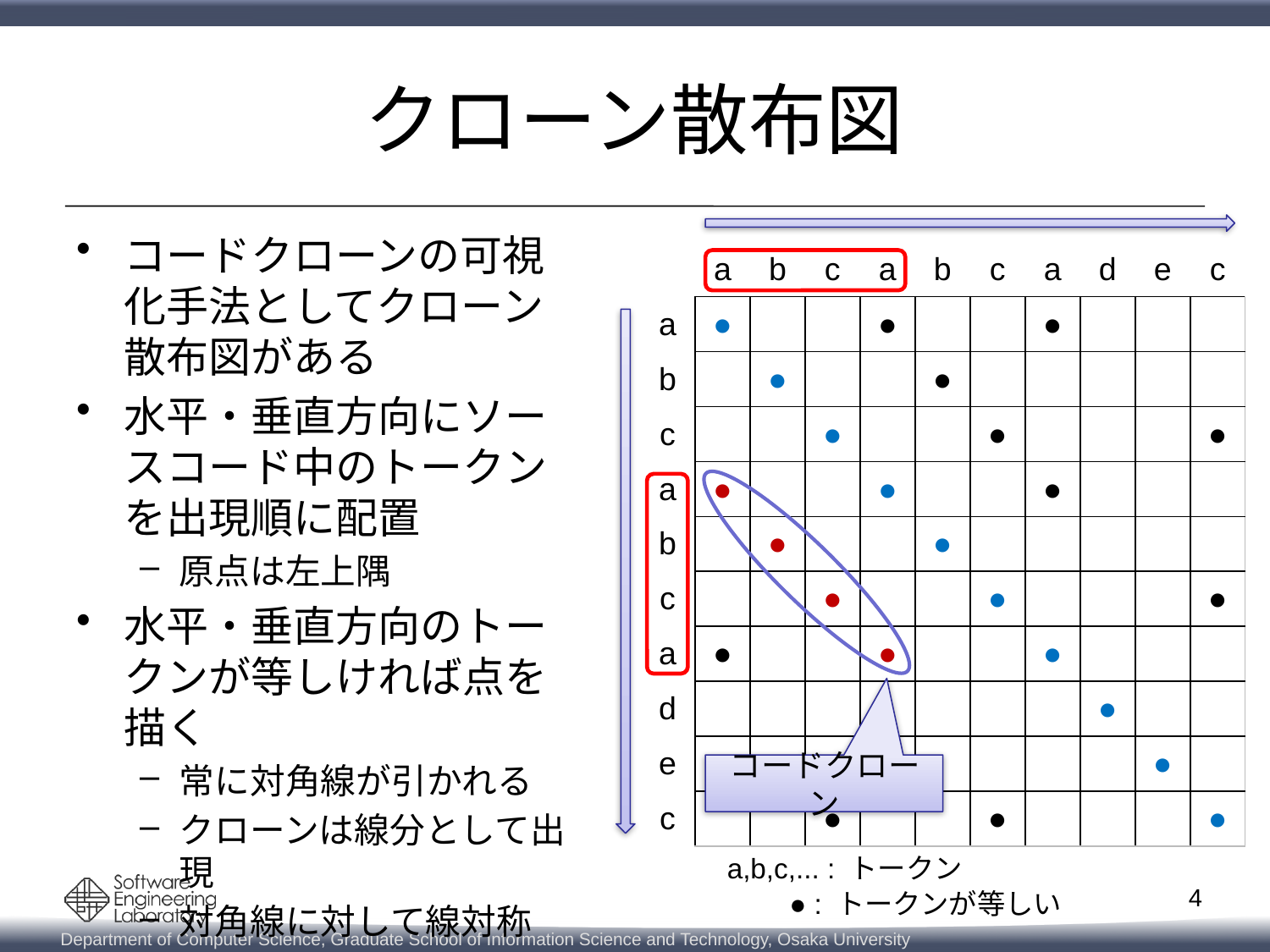

# クローン散布図

コードクローンの可視化手法としてクローン散布図がある
水平・垂直方向にソースコード中のトークンを出現順に配置
原点は左上隅
水平・垂直方向のトークンが等しければ点を描く
常に対角線が引かれる
クローンは線分として出現
対角線に対して線対称
|  | a | b | c | a | b | c | a | d | e | c |
| --- | --- | --- | --- | --- | --- | --- | --- | --- | --- | --- |
| a | ● |  |  | ● |  |  | ● |  |  |  |
| b |  | ● |  |  | ● |  |  |  |  |  |
| c |  |  | ● |  |  | ● |  |  |  | ● |
| a | ● |  |  | ● |  |  | ● |  |  |  |
| b |  | ● |  |  | ● |  |  |  |  |  |
| c |  |  | ● |  |  | ● |  |  |  | ● |
| a | ● |  |  | ● |  |  | ● |  |  |  |
| d |  |  |  |  |  |  |  | ● |  |  |
| e |  |  |  |  |  |  |  |  | ● |  |
| c |  |  | ● |  |  | ● |  |  |  | ● |

コードクローン
a,b,c,... : トークン
4
● : トークンが等しい